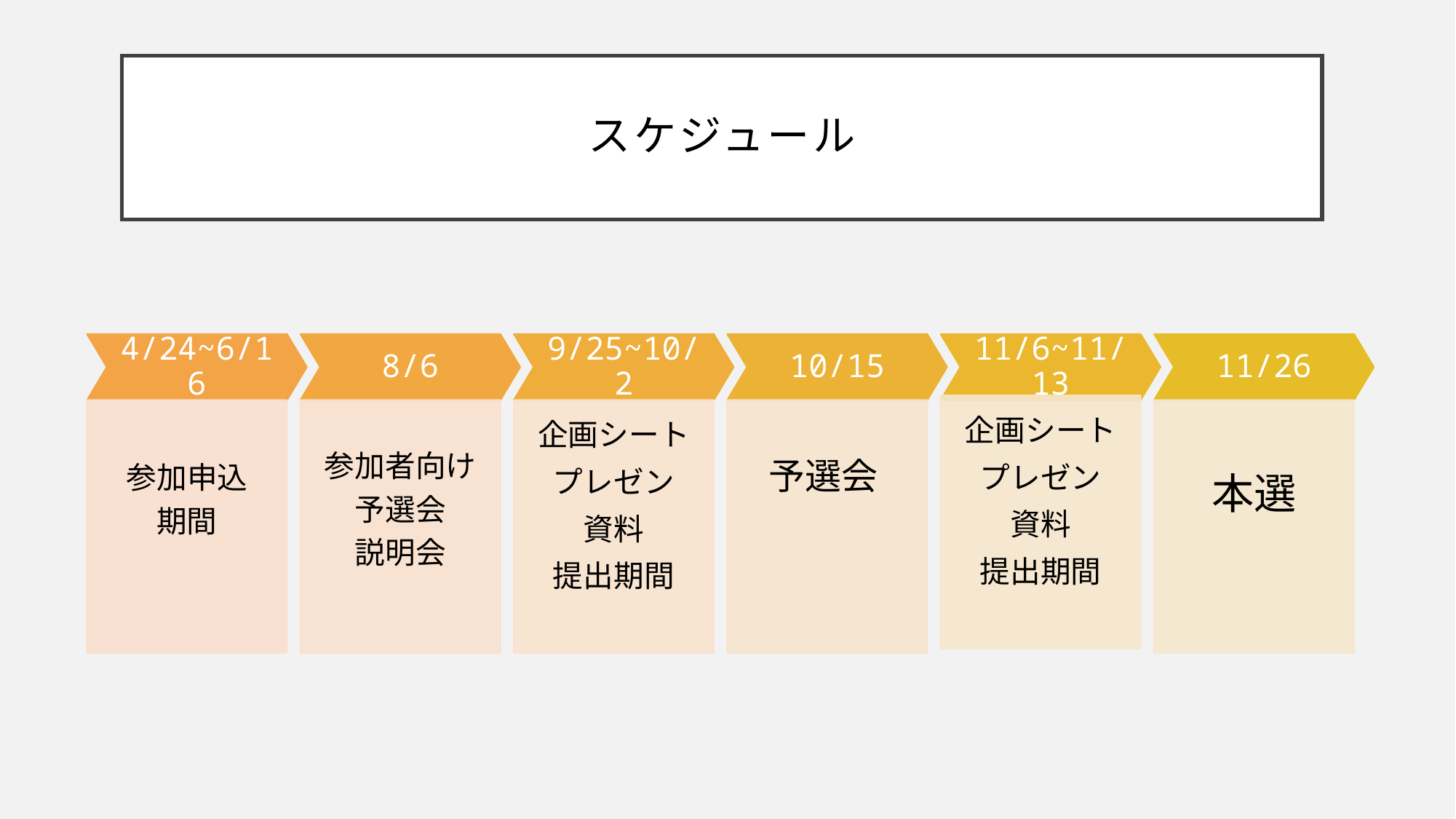

# スケジュール
4/24~6/16

参加申込
期間
8/6

参加者向け
予選会
説明会
9/25~10/2
企画シート
プレゼン
資料
提出期間
10/15

予選会
11/6~11/13
企画シート
プレゼン
資料
提出期間
11/26
本選